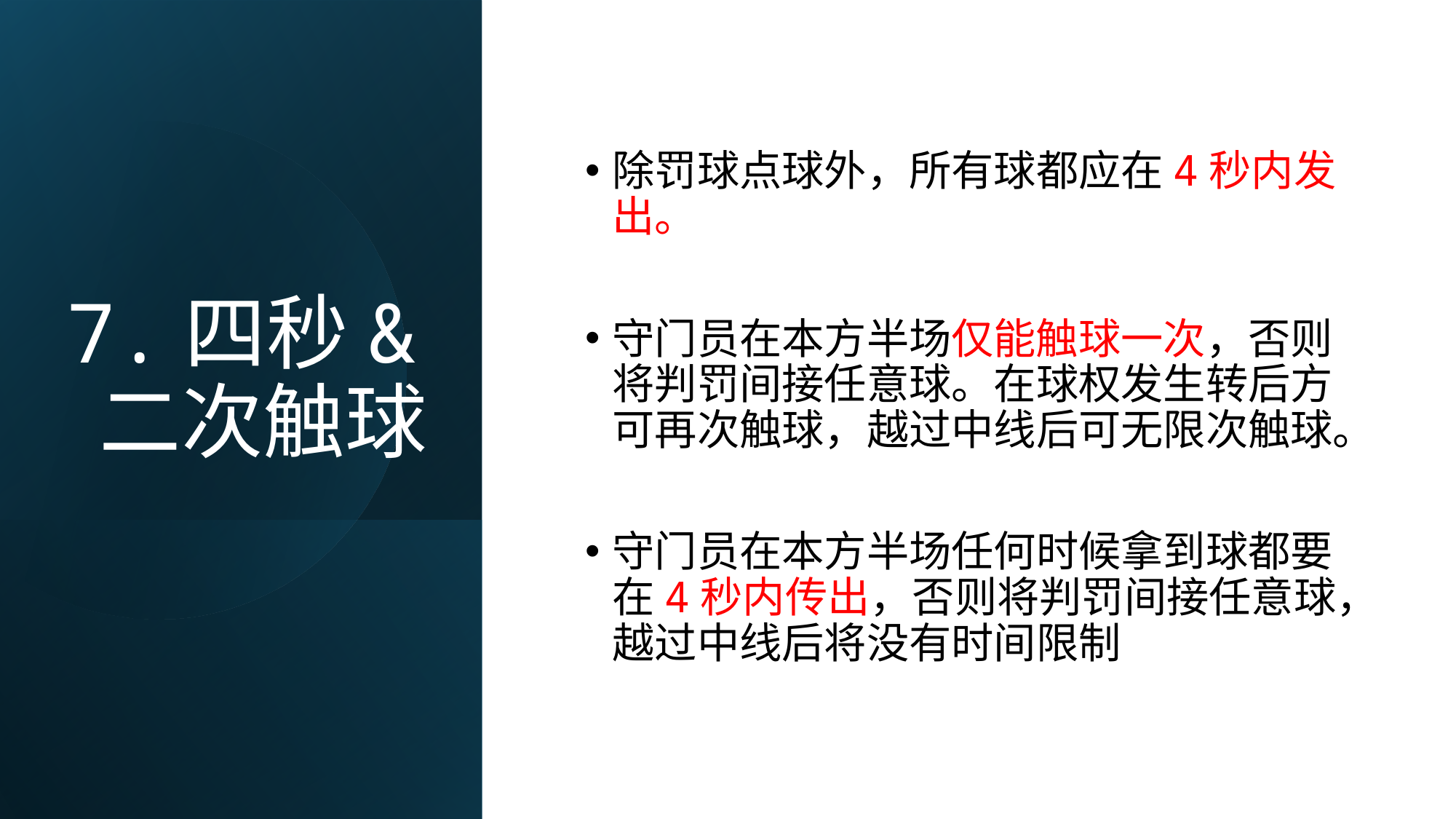

# 7.四秒&二次触球
除罚球点球外，所有球都应在4秒内发出。

守门员在本方半场仅能触球一次，否则将判罚间接任意球。在球权发生转后方可再次触球，越过中线后可无限次触球。

守门员在本方半场任何时候拿到球都要在4秒内传出，否则将判罚间接任意球，越过中线后将没有时间限制